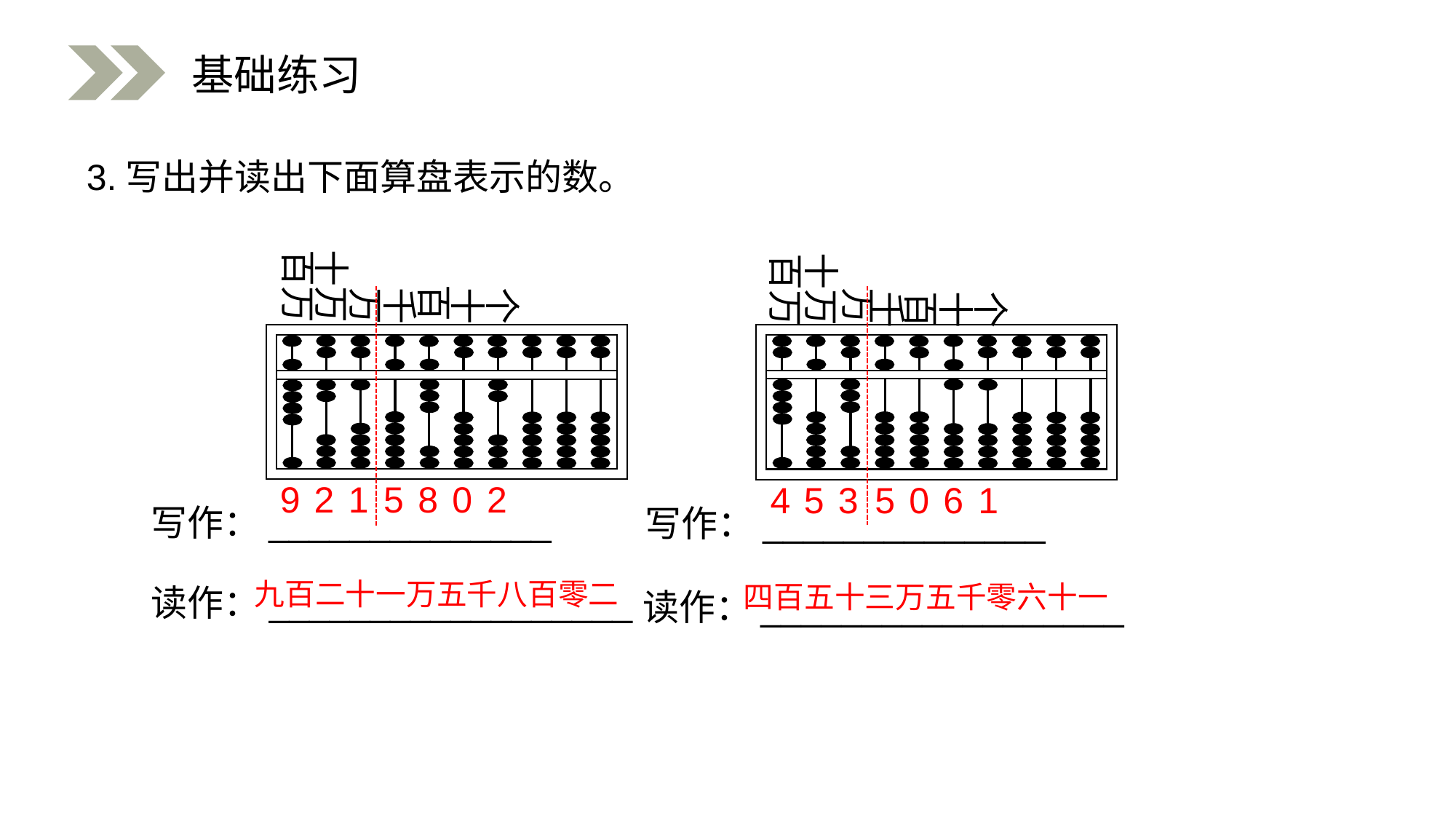

基础练习
3.写出并读出下面算盘表示的数。
百万
十万
百
万
千
十
个
十万
百万
万
千
百
十
个

8
2
9
2
1
5
0
4
5
0
1
3
5
6
写作：______________
写作：______________
九百二十一万五千八百零二
四百五十三万五千零六十一
读作：__________________
读作：__________________